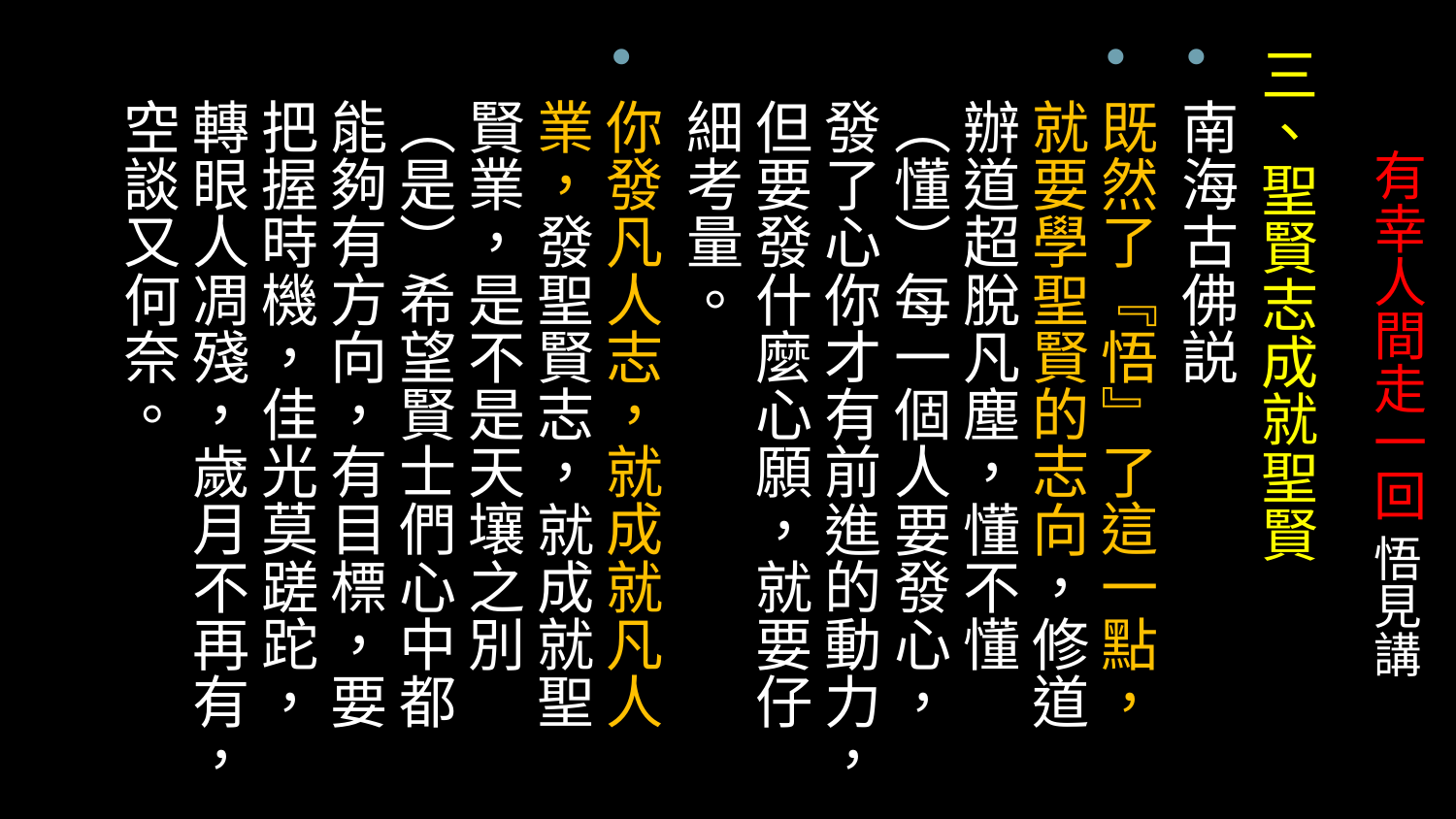

三、聖賢志成就聖賢
南海古佛説
既然了『悟』了這一點，就要學聖賢的志向，修道辦道超脫凡塵，懂不懂（懂）每一個人要發心，發了心你才有前進的動力，但要發什麼心願，就要仔細考量。
你發凡人志，就成就凡人業，發聖賢志，就成就聖賢業，是不是天壤之別（是）希望賢士們心中都能夠有方向，有目標，要把握時機，佳光莫蹉跎，轉眼人凋殘，歲月不再有，空談又何奈。

# 有幸人間走一回 悟見講